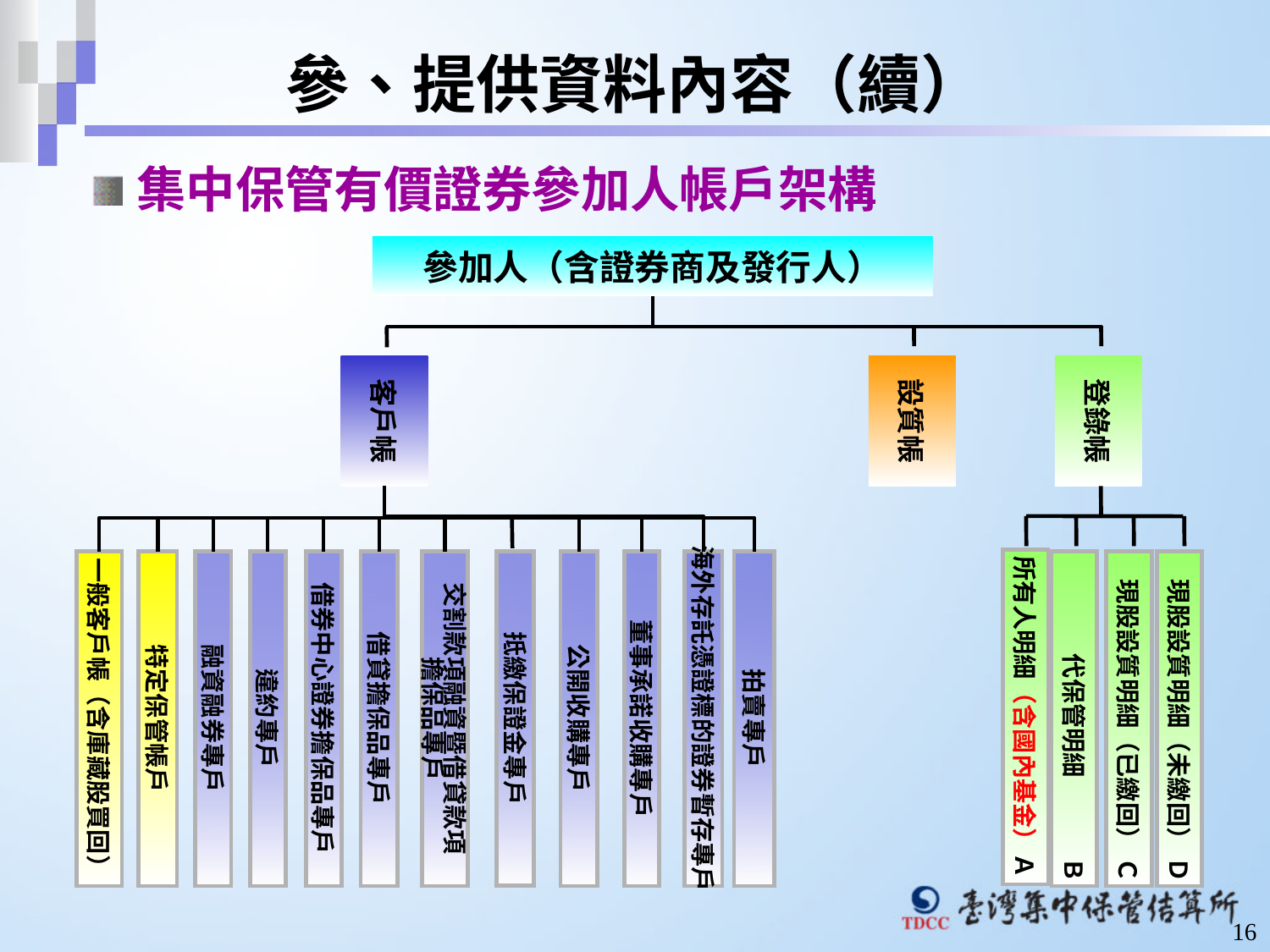

參、提供資料內容（續）
集中保管有價證券參加人帳戶架構

參加人（含證券商及發行人）

客戶帳
設質帳
登錄帳

所有人明細（含國內基金）Ａ
抵繳保證金專戶
一般客戶帳（含庫藏股買回）
特定保管帳戶
融資融券專戶
違約專戶
借券中心證券擔保品專戶
借貸擔保品專戶
交割款項融資暨借貸款項
擔保品專戶
公開收購專戶
董事承諾收購專戶
海外存託憑證標的證券暫存專戶
拍賣專戶
　　　　代保管明細　　　 Ｂ
　現股設質明細（已繳回） Ｃ
　現股設質明細（未繳回） Ｄ

16